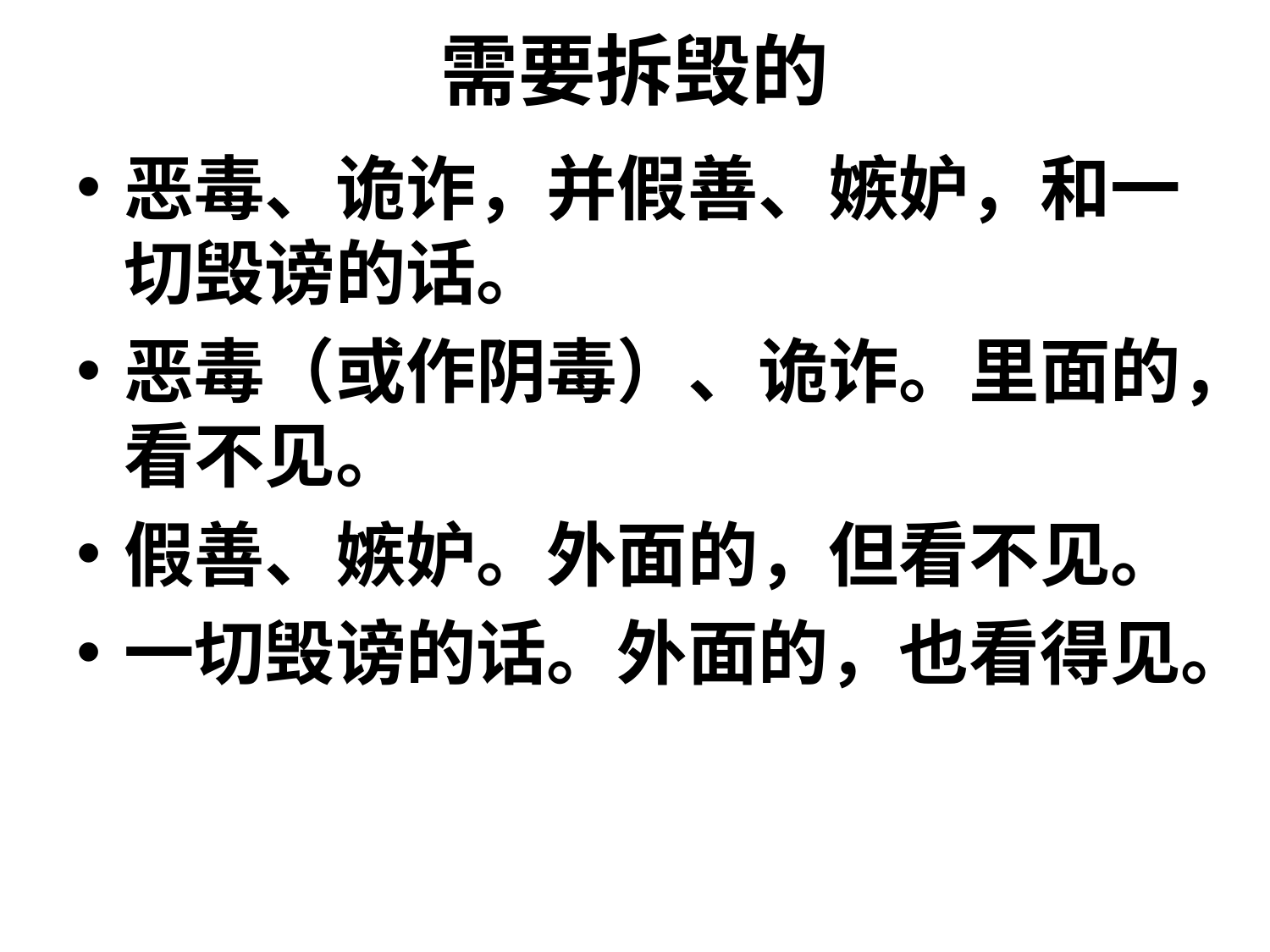

# 需要拆毁的
恶毒、诡诈，并假善、嫉妒，和一切毁谤的话。
恶毒（或作阴毒）、诡诈。里面的，看不见。
假善、嫉妒。外面的，但看不见。
一切毁谤的话。外面的，也看得见。